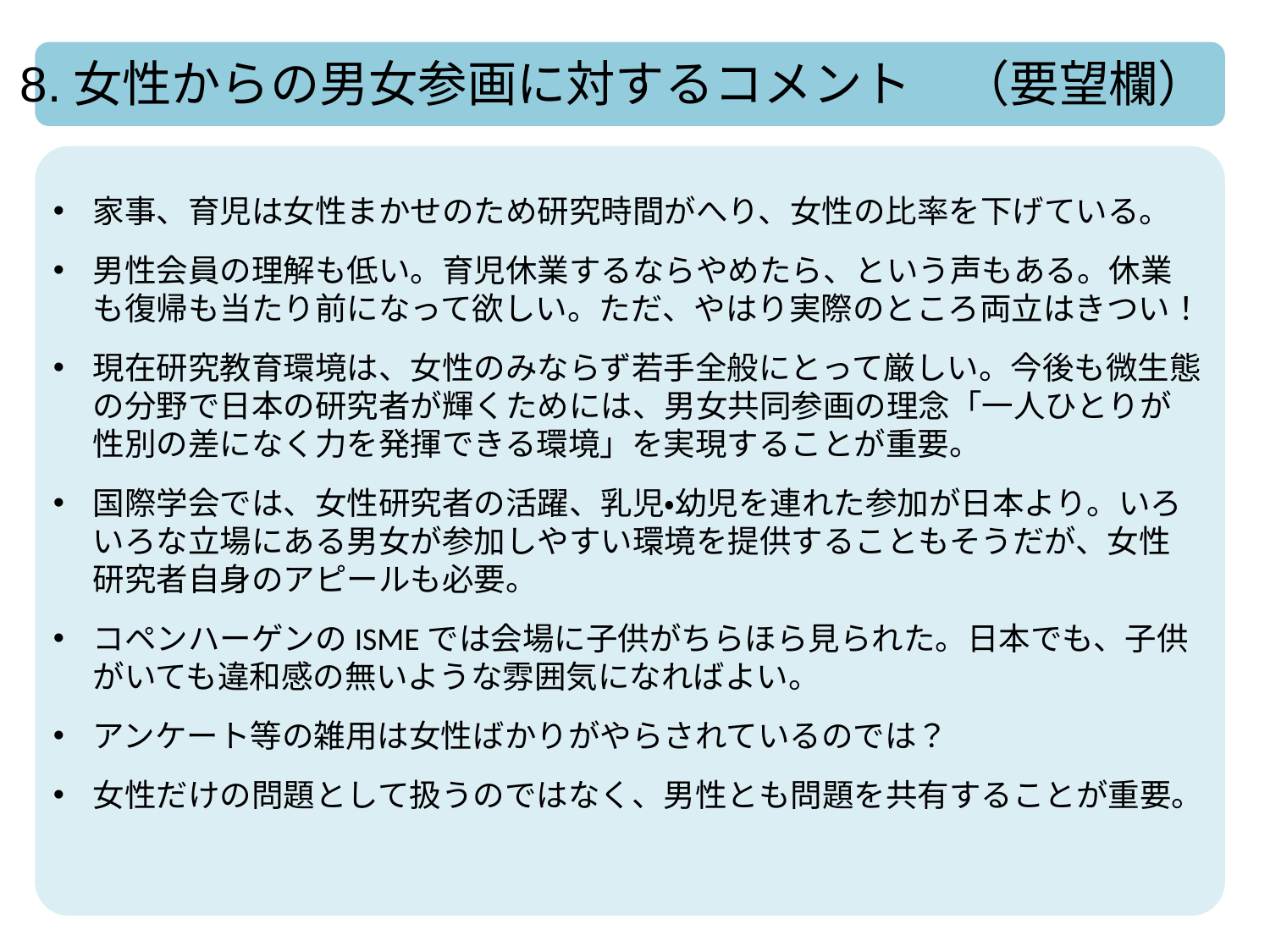

8.女性からの男女参画に対するコメント　（要望欄）

家事、育児は女性まかせのため研究時間がへり、女性の比率を下げている。
男性会員の理解も低い。育児休業するならやめたら、という声もある。休業も復帰も当たり前になって欲しい。ただ、やはり実際のところ両立はきつい！
現在研究教育環境は、女性のみならず若手全般にとって厳しい。今後も微生態の分野で日本の研究者が輝くためには、男女共同参画の理念「一人ひとりが性別の差になく力を発揮できる環境」を実現することが重要。
国際学会では、女性研究者の活躍、乳児・幼児を連れた参加が日本より。いろいろな立場にある男女が参加しやすい環境を提供することもそうだが、女性研究者自身のアピールも必要。
コペンハーゲンのISMEでは会場に子供がちらほら見られた。日本でも、子供がいても違和感の無いような雰囲気になればよい。
アンケート等の雑用は女性ばかりがやらされているのでは？
女性だけの問題として扱うのではなく、男性とも問題を共有することが重要。